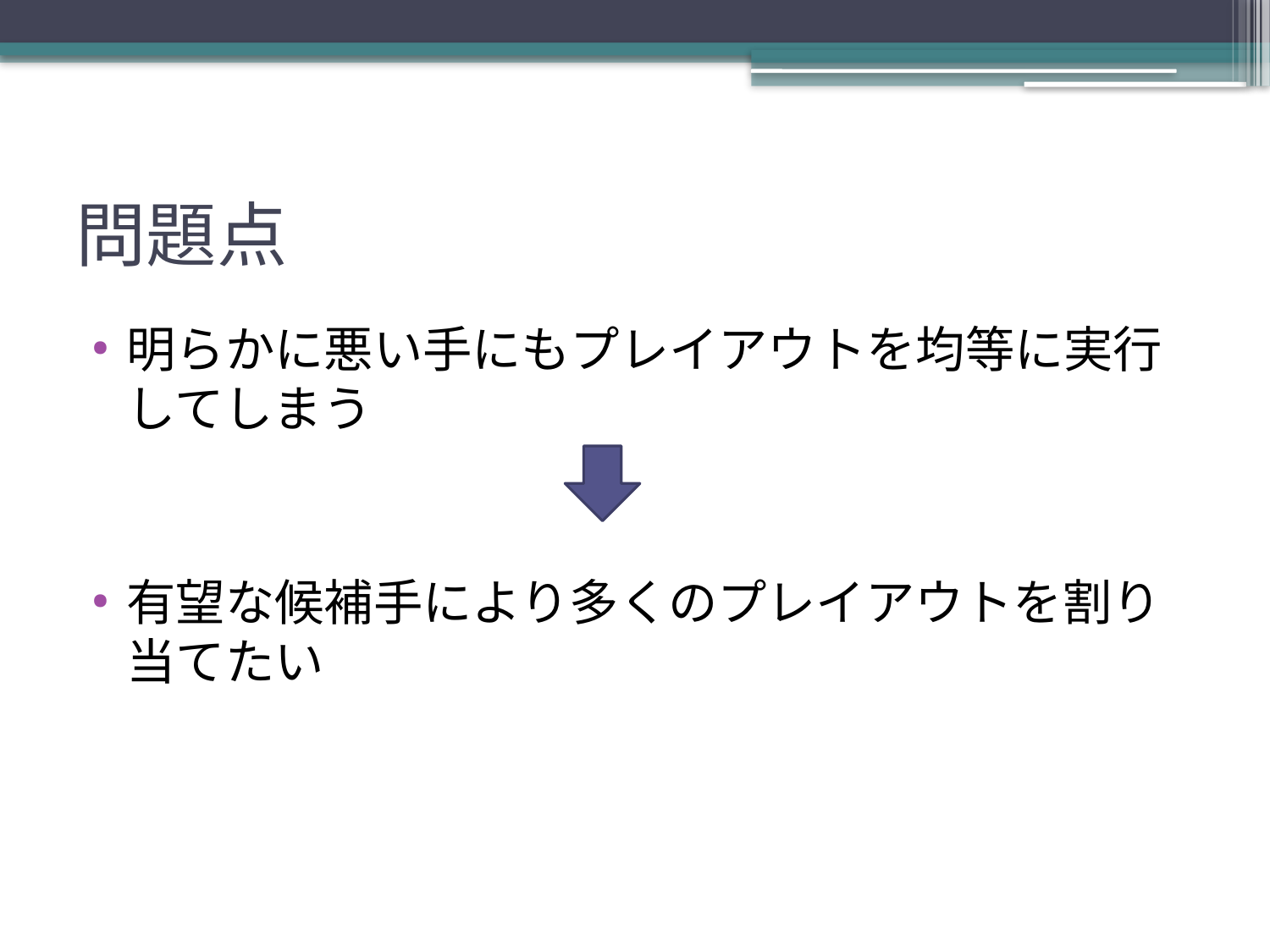

# 問題点
明らかに悪い手にもプレイアウトを均等に実行してしまう

有望な候補手により多くのプレイアウトを割り当てたい